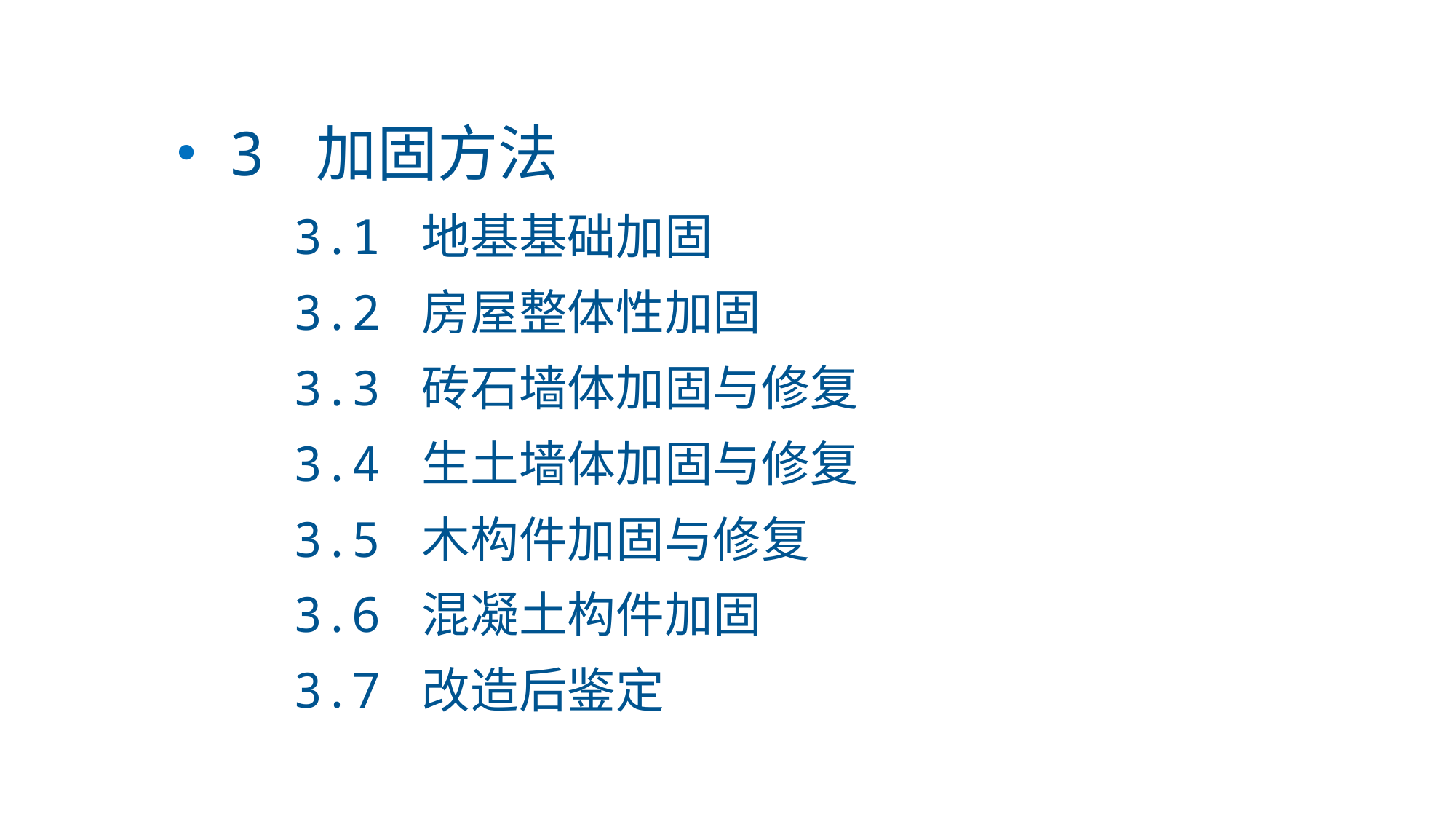

3 加固方法
    3.1 地基基础加固
    3.2 房屋整体性加固
    3.3 砖石墙体加固与修复
    3.4 生土墙体加固与修复
    3.5 木构件加固与修复
    3.6 混凝土构件加固
    3.7 改造后鉴定
49